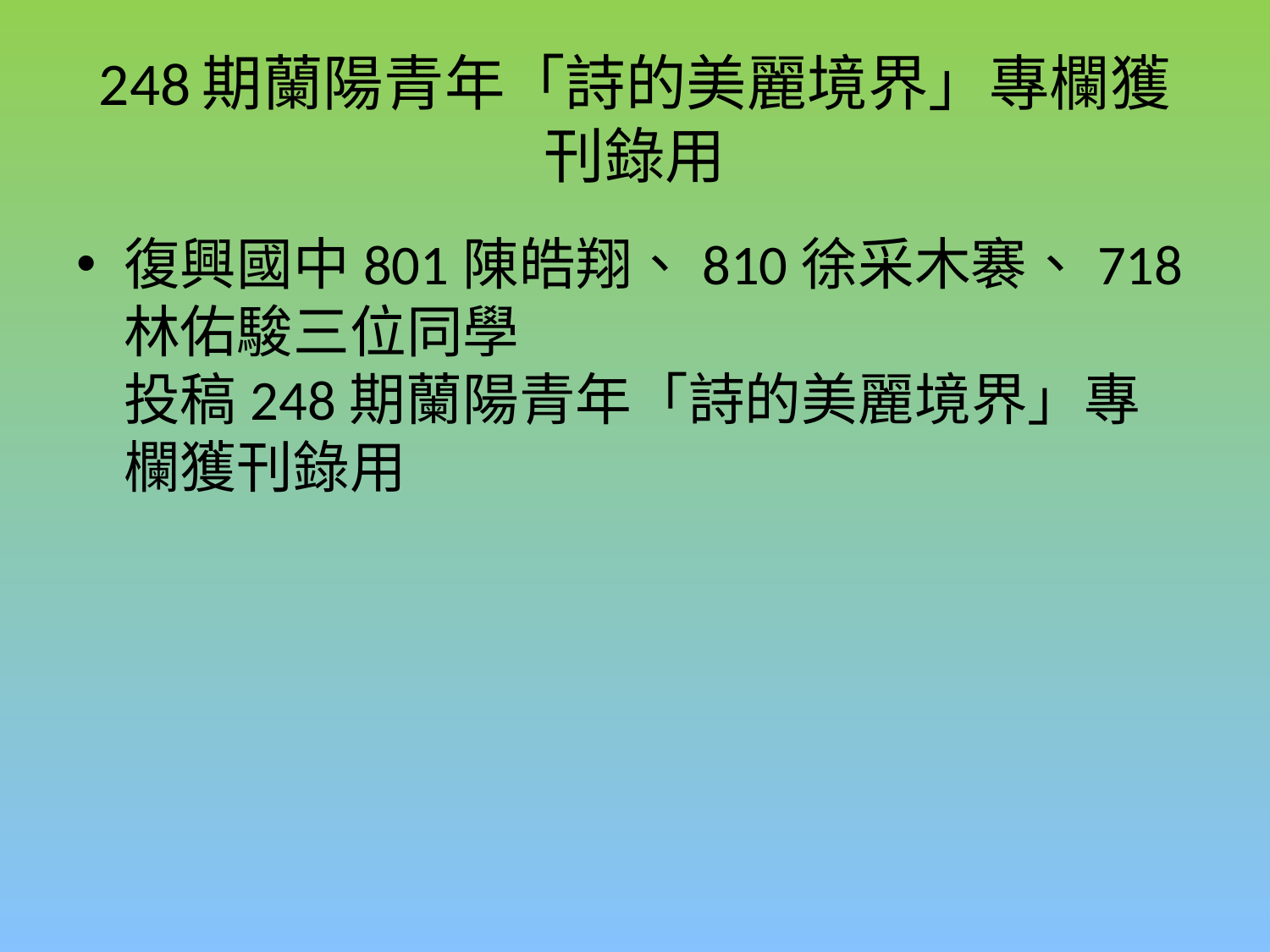

# 248期蘭陽青年「詩的美麗境界」專欄獲刊錄用
復興國中801陳皓翔、810徐采木褰、718林佑駿三位同學
投稿248期蘭陽青年「詩的美麗境界」專欄獲刊錄用